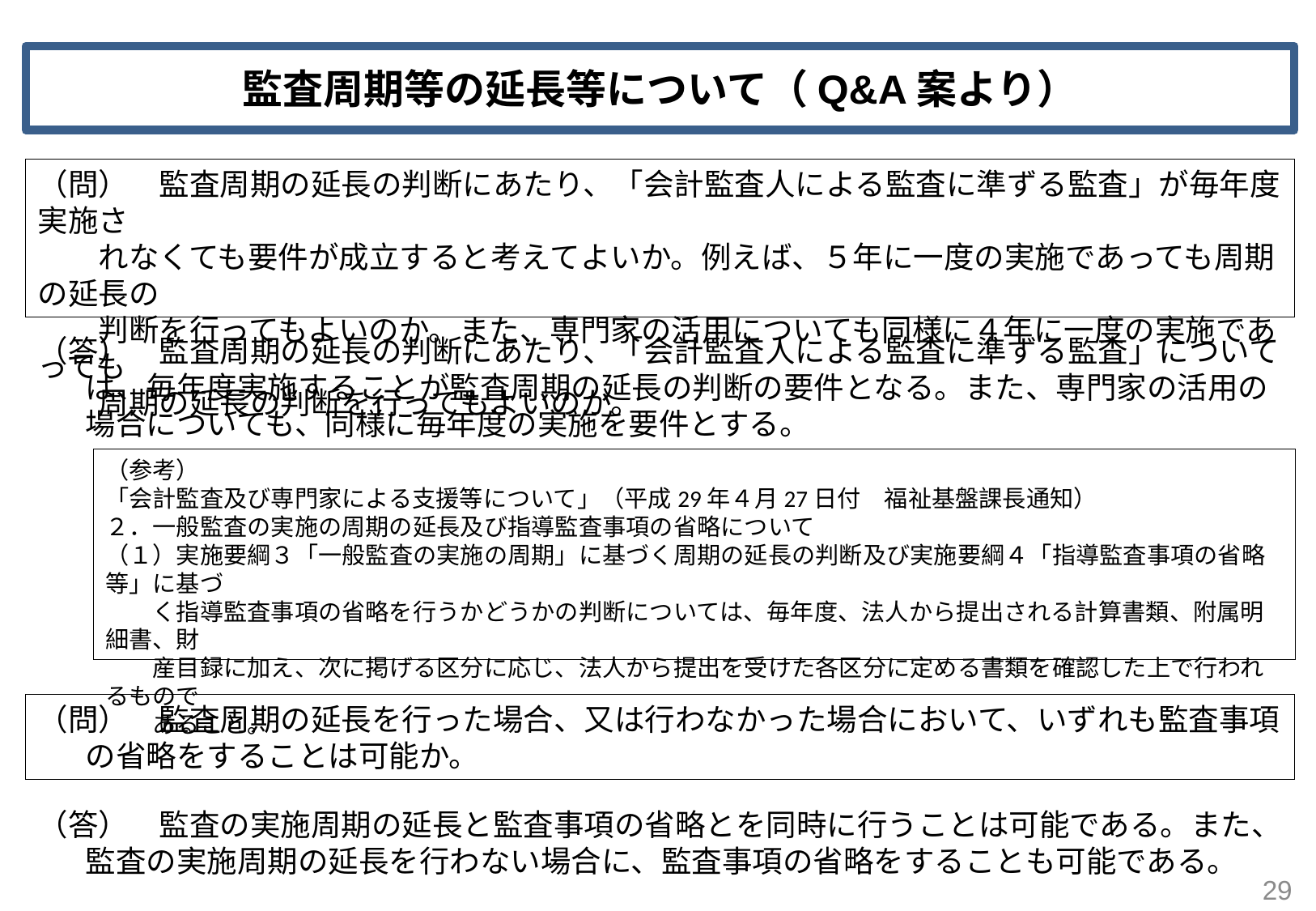

監査周期等の延長等について（Q&A案より）
（問）　監査周期の延長の判断にあたり、「会計監査人による監査に準ずる監査」が毎年度実施さ
　　れなくても要件が成立すると考えてよいか。例えば、５年に一度の実施であっても周期の延長の
　　判断を行ってもよいのか。また、専門家の活用についても同様に４年に一度の実施であっても
　　周期の延長の判断を行ってもよいのか。
（答）　監査周期の延長の判断にあたり、「会計監査人による監査に準ずる監査」については、毎年度実施することが監査周期の延長の判断の要件となる。また、専門家の活用の場合についても、同様に毎年度の実施を要件とする。
（参考）
「会計監査及び専門家による支援等について」（平成29年４月27日付　福祉基盤課長通知）
２．一般監査の実施の周期の延長及び指導監査事項の省略について
（１）実施要綱３「一般監査の実施の周期」に基づく周期の延長の判断及び実施要綱４「指導監査事項の省略等」に基づ
　　く指導監査事項の省略を行うかどうかの判断については、毎年度、法人から提出される計算書類、附属明細書、財
　　産目録に加え、次に掲げる区分に応じ、法人から提出を受けた各区分に定める書類を確認した上で行われるもので
　　あること。
（問）　監査周期の延長を行った場合、又は行わなかった場合において、いずれも監査事項の省略をすることは可能か。
（答）　監査の実施周期の延長と監査事項の省略とを同時に行うことは可能である。また、監査の実施周期の延長を行わない場合に、監査事項の省略をすることも可能である。
29